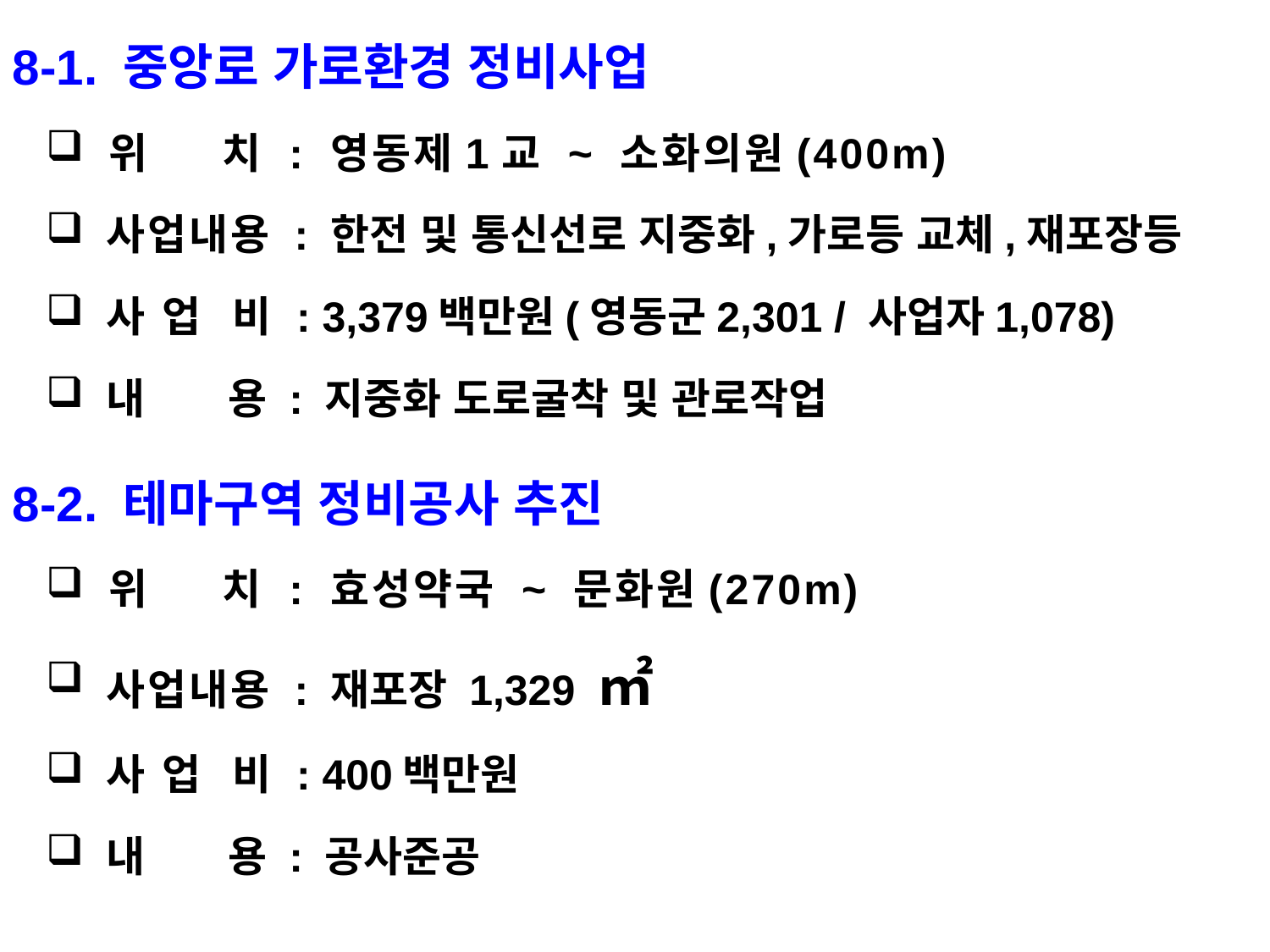

8-1. 중앙로 가로환경 정비사업
 위     치 : 영동제1교 ~ 소화의원(400m)
 사업내용 : 한전 및 통신선로 지중화,가로등 교체,재포장등
 사 업  비 : 3,379백만원(영동군2,301 / 사업자1,078)
 내       용 : 지중화 도로굴착 및 관로작업
8-2. 테마구역 정비공사 추진
 위     치 : 효성약국 ~ 문화원(270m)
 사업내용 : 재포장 1,329 ㎡
 사 업  비 : 400백만원
 내       용 : 공사준공